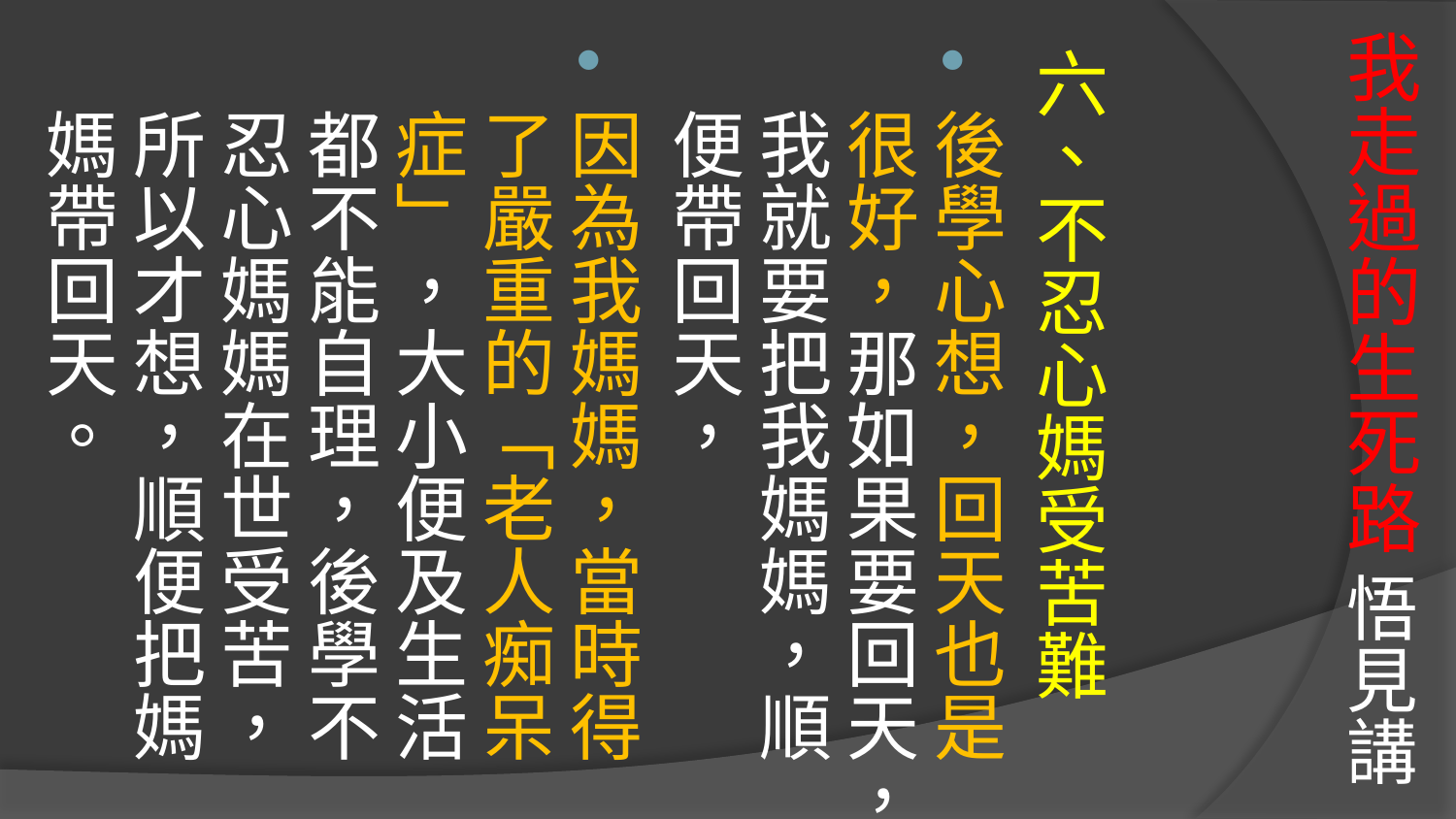

# 我走過的生死路 悟見講
六、不忍心媽受苦難
後學心想，回天也是很好，那如果要回天，我就要把我媽媽，順便帶回天，
因為我媽媽，當時得了嚴重的「老人痴呆症」，大小便及生活都不能自理，後學不忍心媽媽在世受苦，所以才想，順便把媽媽帶回天。